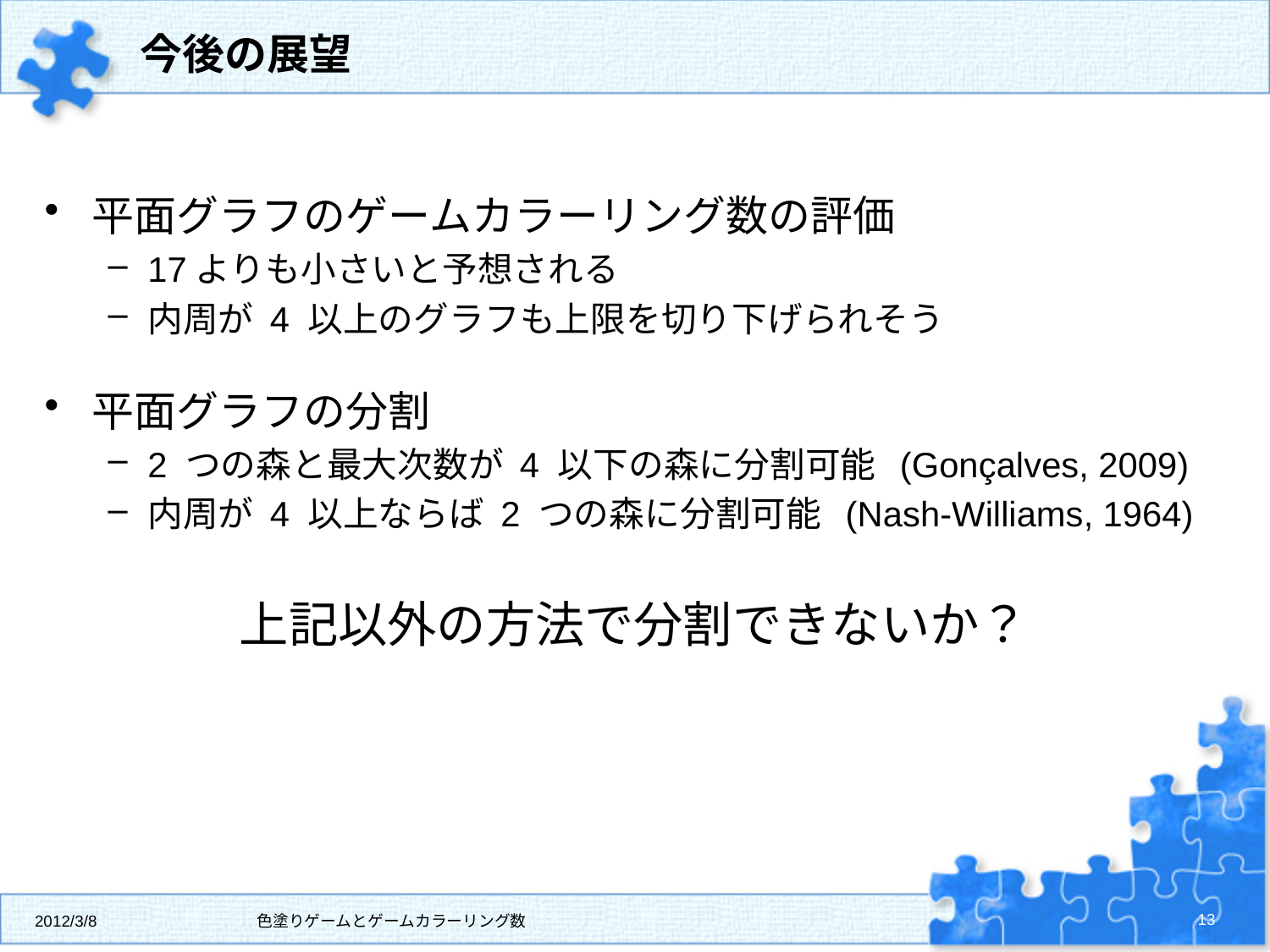

# 今後の展望

平面グラフのゲームカラーリング数の評価
17よりも小さいと予想される
内周が 4 以上のグラフも上限を切り下げられそう

平面グラフの分割
2 つの森と最大次数が 4 以下の森に分割可能  (Gonçalves, 2009)
内周が 4 以上ならば 2 つの森に分割可能  (Nash-Williams, 1964)

　　   上記以外の方法で分割できないか？

2012/3/8
色塗りゲームとゲームカラーリング数
13